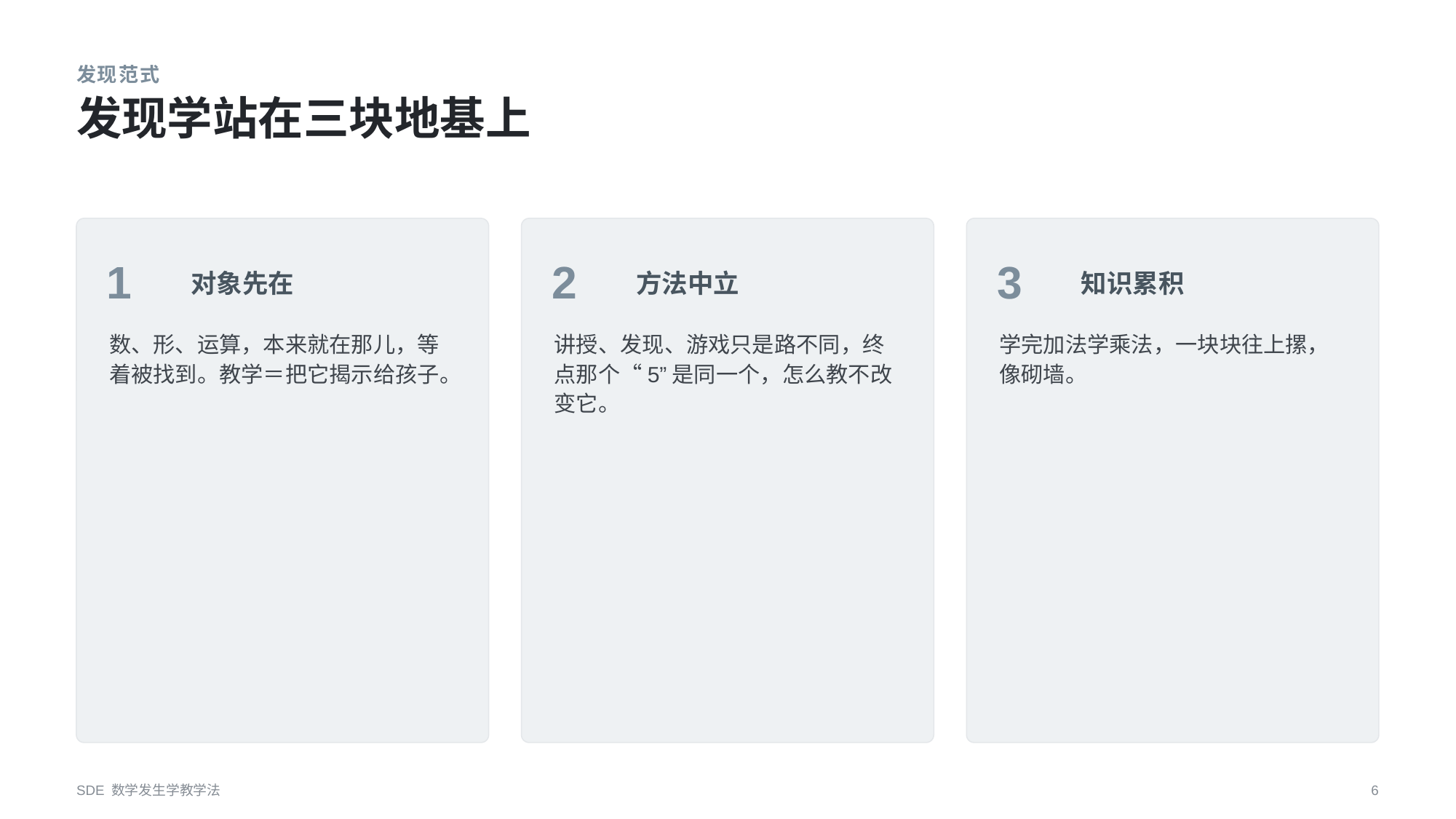

发现范式
发现学站在三块地基上

1
2
3
对象先在
方法中立
知识累积
数、形、运算，本来就在那儿，等着被找到。教学＝把它揭示给孩子。
讲授、发现、游戏只是路不同，终点那个“5”是同一个，怎么教不改变它。
学完加法学乘法，一块块往上摞，像砌墙。
SDE 数学发生学教学法
6